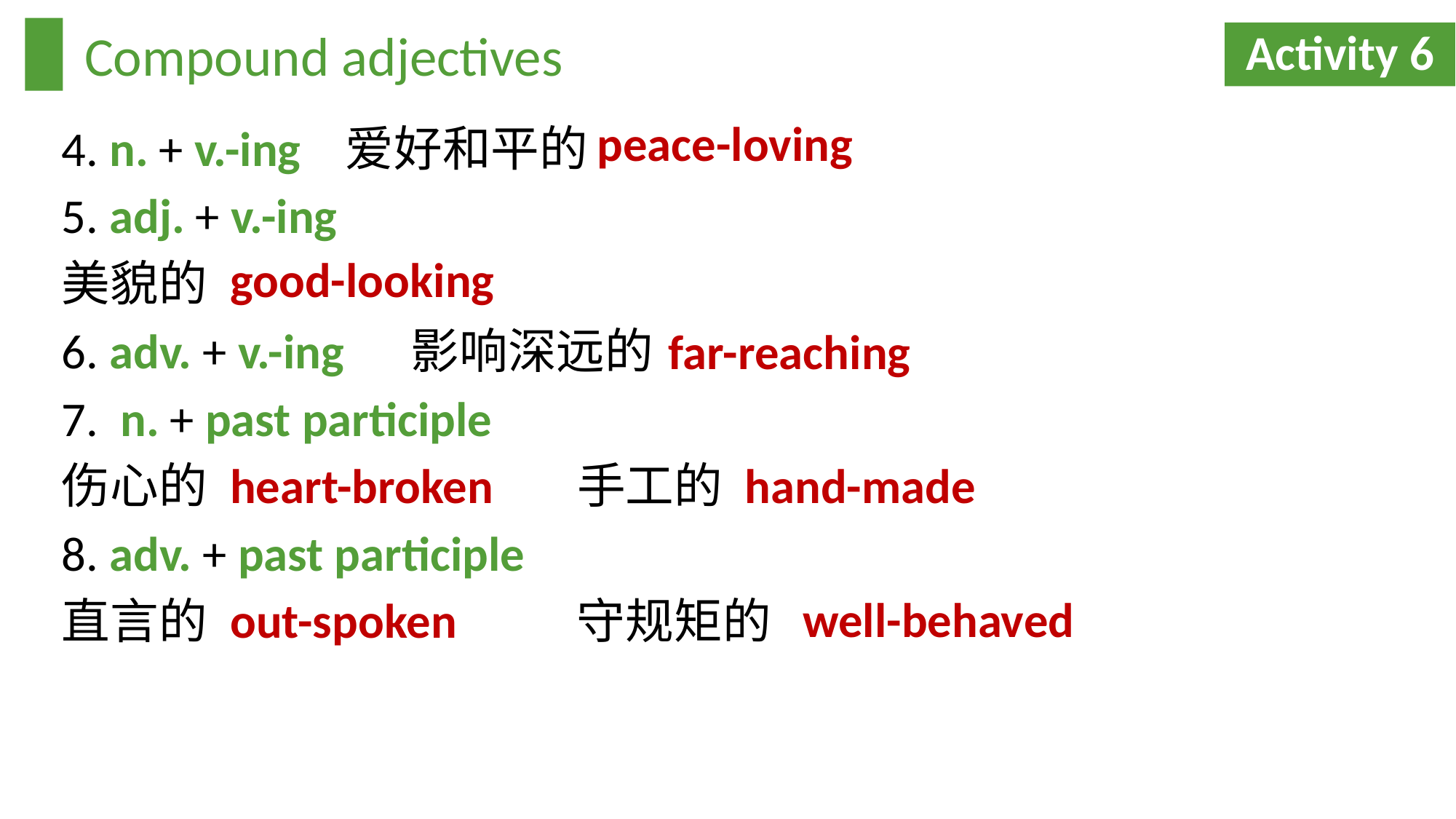

# Compound adjectives
Activity 6
peace-loving
4. n. + v.-ing   爱好和平的
5. adj. + v.-ing
美貌的
6. adv. + v.-ing     影响深远的
7.  n. + past participle
伤心的                                  手工的
8. adv. + past participle
直言的                                  守规矩的
good-looking
far-reaching
hand-made
heart-broken
well-behaved
out-spoken